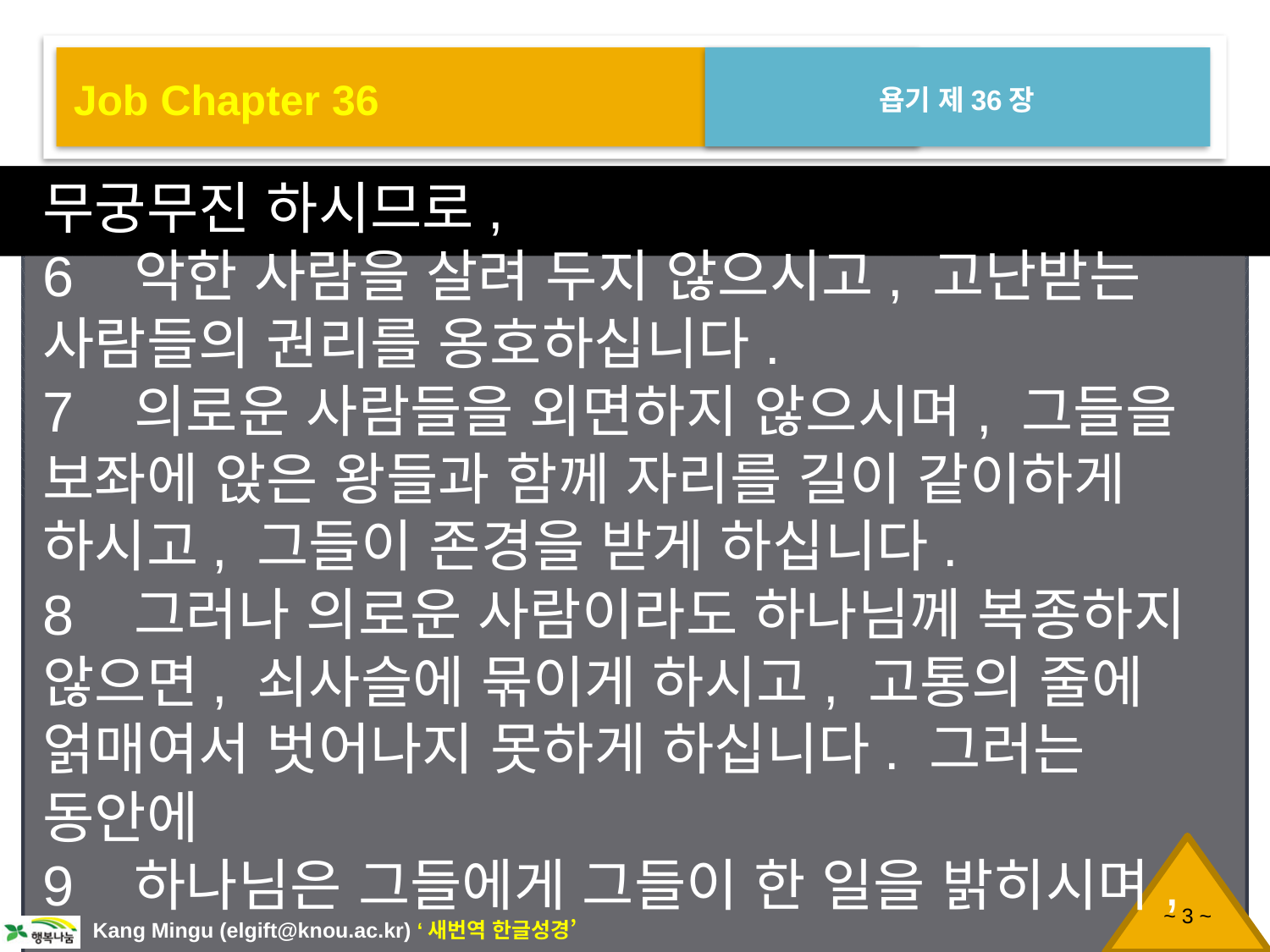

Job Chapter 36
욥기 제36장
무궁무진 하시므로,
6   악한 사람을 살려 두지 않으시고, 고난받는 사람들의 권리를 옹호하십니다.
7   의로운 사람들을 외면하지 않으시며, 그들을 보좌에 앉은 왕들과 함께 자리를 길이 같이하게 하시고, 그들이 존경을 받게 하십니다.
8   그러나 의로운 사람이라도 하나님께 복종하지 않으면, 쇠사슬에 묶이게 하시고, 고통의 줄에 얽매여서 벗어나지 못하게 하십니다. 그러는 동안에
9   하나님은 그들에게 그들이 한 일을 밝히시며,